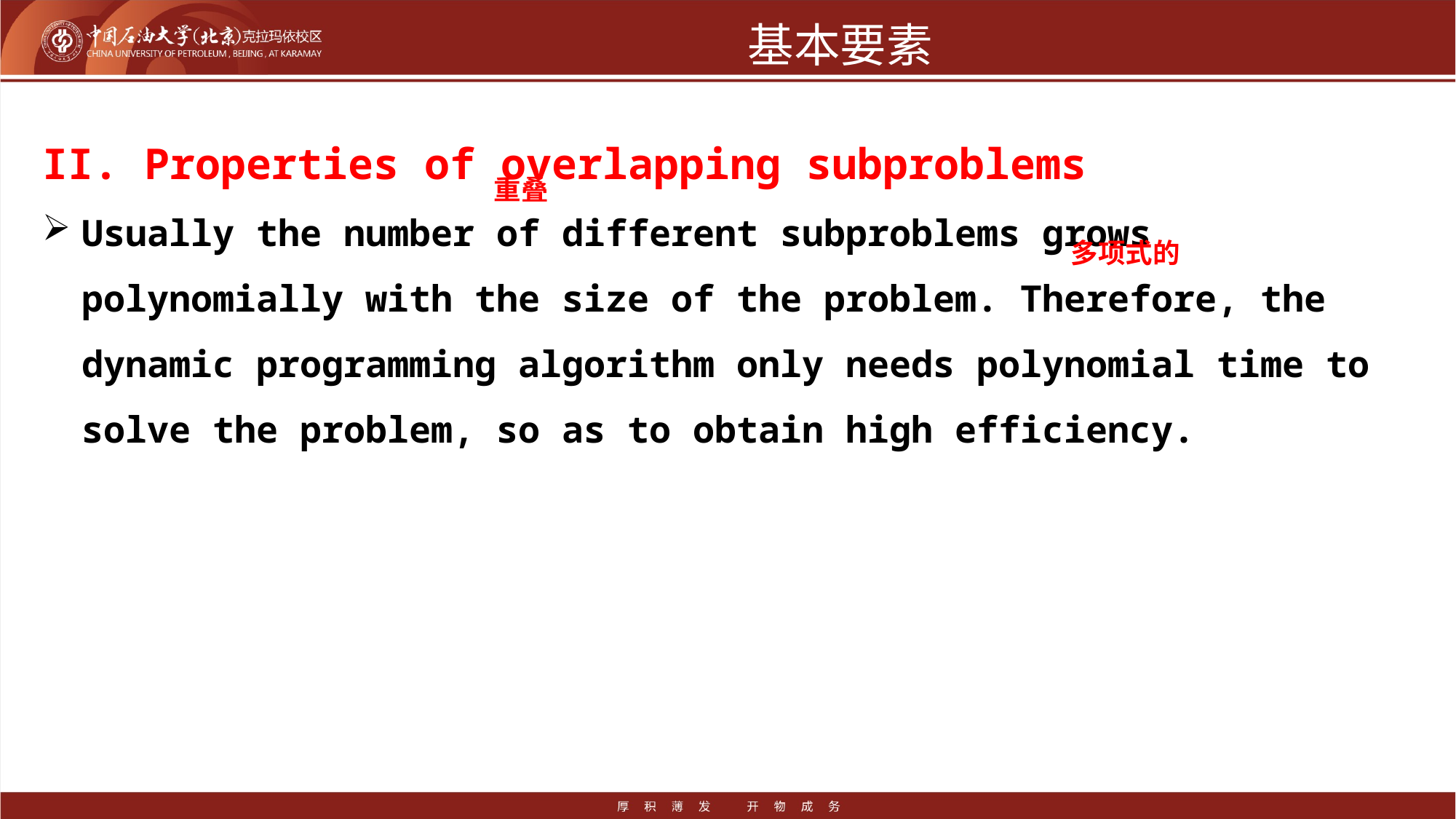

# 基本要素
II. Properties of overlapping subproblems
Usually the number of different subproblems grows polynomially with the size of the problem. Therefore, the dynamic programming algorithm only needs polynomial time to solve the problem, so as to obtain high efficiency.
重叠
多项式的